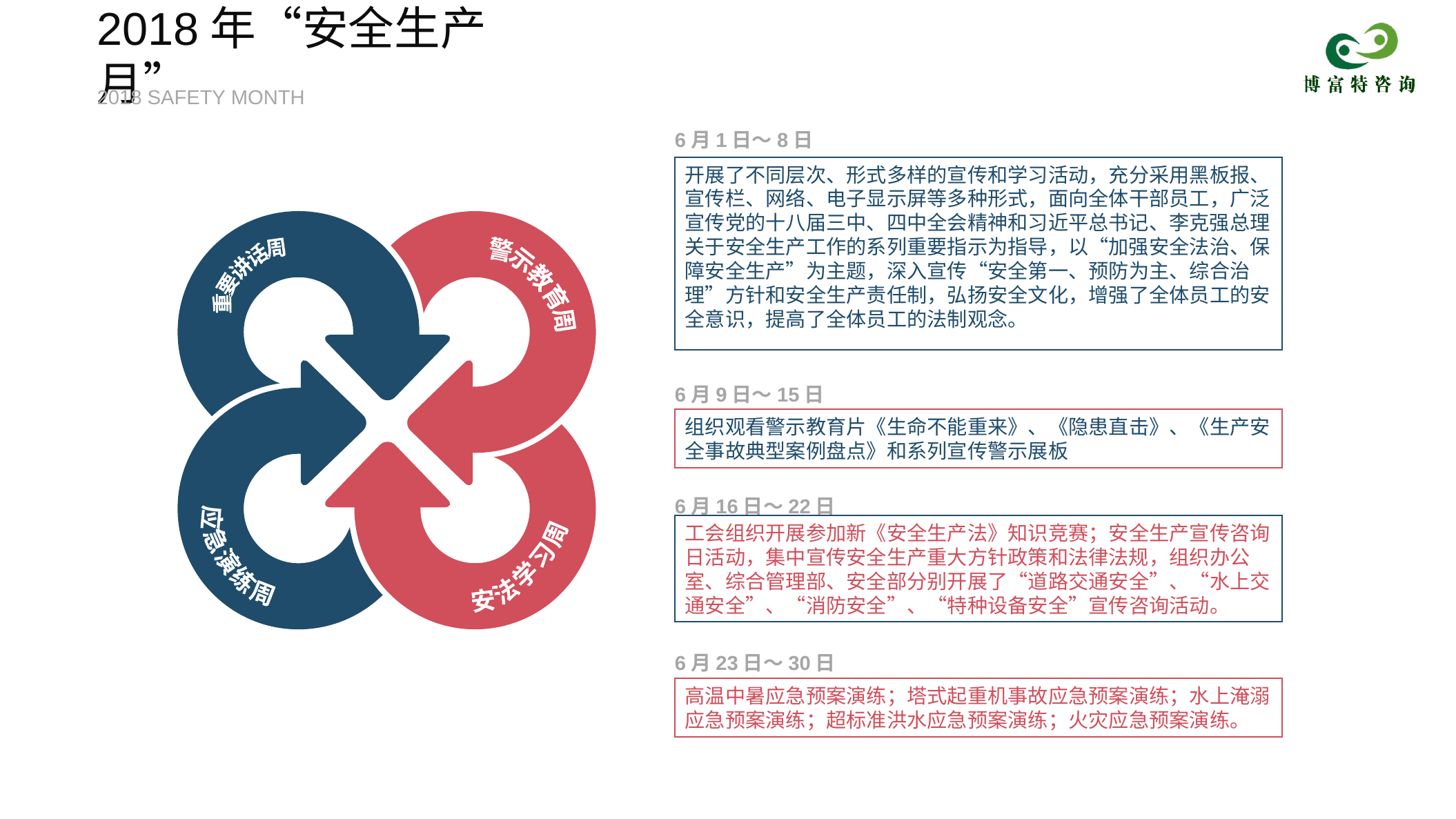

2018年“安全生产月”
2018 SAFETY MONTH
6月1日～8日
开展了不同层次、形式多样的宣传和学习活动，充分采用黑板报、宣传栏、网络、电子显示屏等多种形式，面向全体干部员工，广泛宣传党的十八届三中、四中全会精神和习近平总书记、李克强总理关于安全生产工作的系列重要指示为指导，以“加强安全法治、保障安全生产”为主题，深入宣传“安全第一、预防为主、综合治理”方针和安全生产责任制，弘扬安全文化，增强了全体员工的安全意识，提高了全体员工的法制观念。

重要讲话周
警示教育周

应急演练周
安法学习周
6月9日～15日
组织观看警示教育片《生命不能重来》、《隐患直击》、《生产安全事故典型案例盘点》和系列宣传警示展板
6月16日～22日
工会组织开展参加新《安全生产法》知识竞赛；安全生产宣传咨询日活动，集中宣传安全生产重大方针政策和法律法规，组织办公室、综合管理部、安全部分别开展了“道路交通安全”、“水上交通安全”、“消防安全”、“特种设备安全”宣传咨询活动。
6月23日～30日
高温中暑应急预案演练；塔式起重机事故应急预案演练；水上淹溺应急预案演练；超标准洪水应急预案演练；火灾应急预案演练。